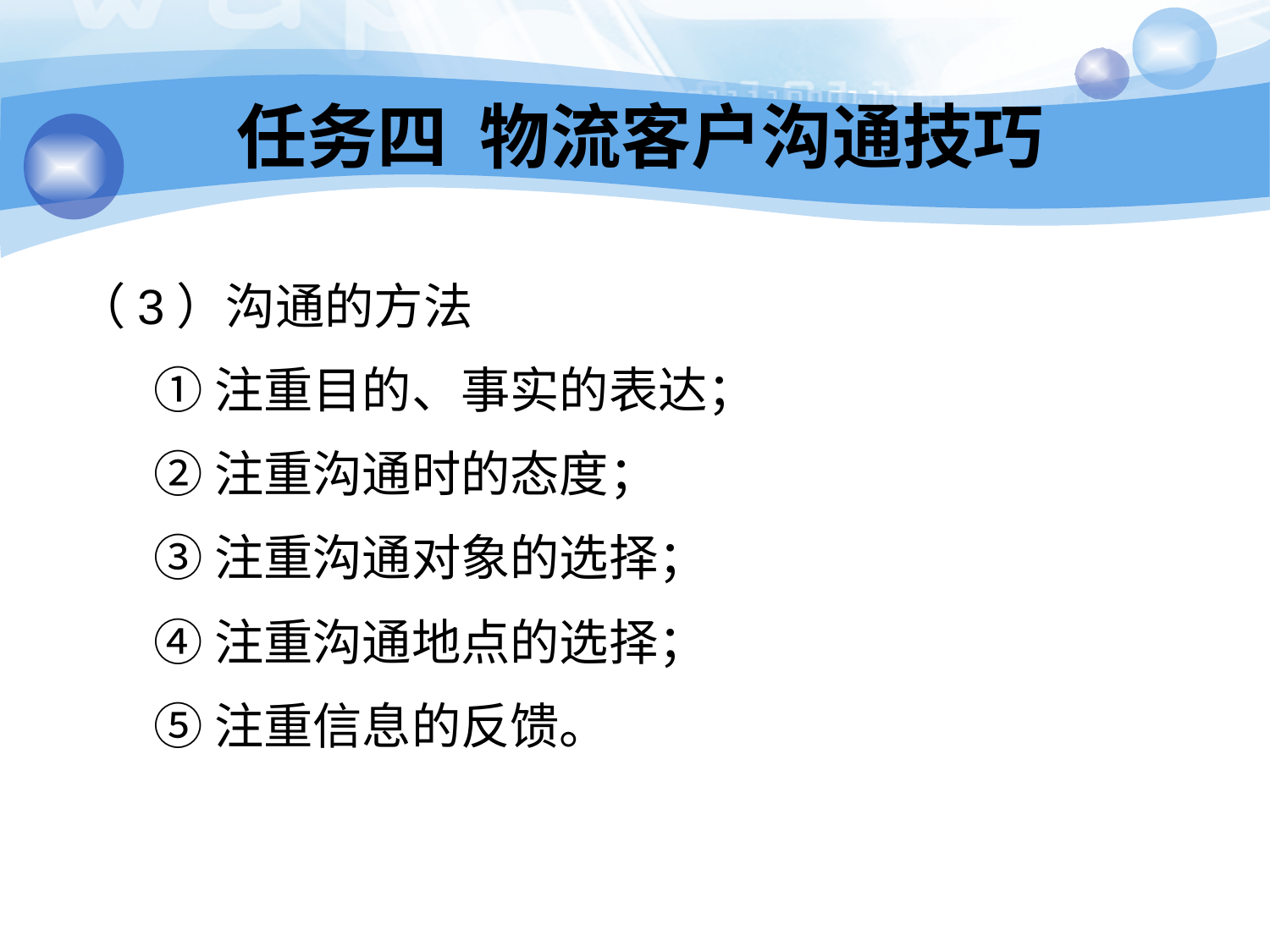

# 任务四  物流客户沟通技巧
（3）沟通的方法
       ①注重目的、事实的表达；
       ②注重沟通时的态度；
       ③注重沟通对象的选择；
       ④注重沟通地点的选择；
       ⑤注重信息的反馈。